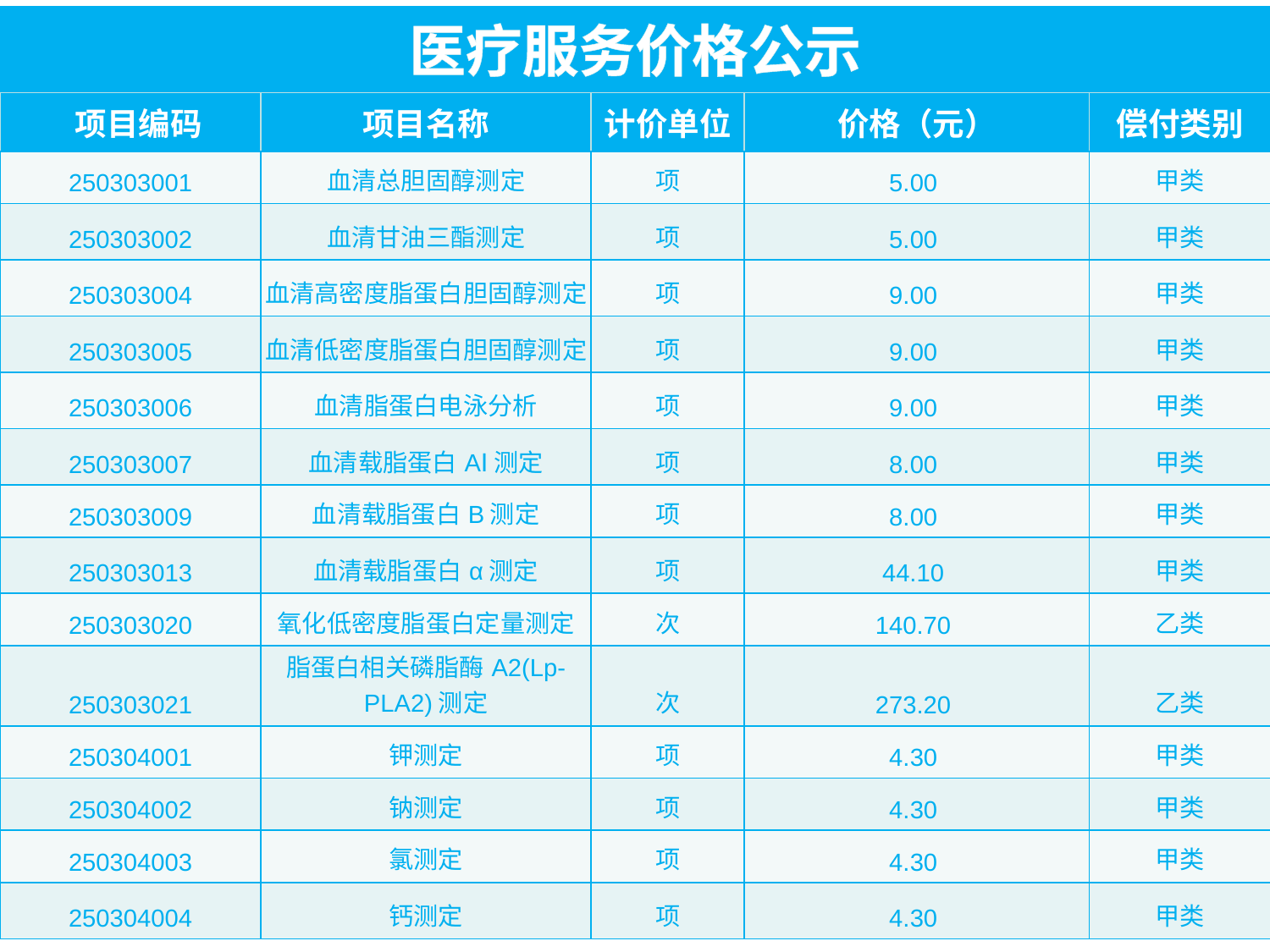

| 医疗服务价格公示 |  |  |  |  |
| --- | --- | --- | --- | --- |
| 项目编码 | 项目名称 | 计价单位 | 价格（元） | 偿付类别 |
| 250303001 | 血清总胆固醇测定 | 项 | 5.00 | 甲类 |
| 250303002 | 血清甘油三酯测定 | 项 | 5.00 | 甲类 |
| 250303004 | 血清高密度脂蛋白胆固醇测定 | 项 | 9.00 | 甲类 |
| 250303005 | 血清低密度脂蛋白胆固醇测定 | 项 | 9.00 | 甲类 |
| 250303006 | 血清脂蛋白电泳分析 | 项 | 9.00 | 甲类 |
| 250303007 | 血清载脂蛋白AⅠ测定 | 项 | 8.00 | 甲类 |
| 250303009 | 血清载脂蛋白B测定 | 项 | 8.00 | 甲类 |
| 250303013 | 血清载脂蛋白α测定 | 项 | 44.10 | 甲类 |
| 250303020 | 氧化低密度脂蛋白定量测定 | 次 | 140.70 | 乙类 |
| 250303021 | 脂蛋白相关磷脂酶A2(Lp-PLA2)测定 | 次 | 273.20 | 乙类 |
| 250304001 | 钾测定 | 项 | 4.30 | 甲类 |
| 250304002 | 钠测定 | 项 | 4.30 | 甲类 |
| 250304003 | 氯测定 | 项 | 4.30 | 甲类 |
| 250304004 | 钙测定 | 项 | 4.30 | 甲类 |